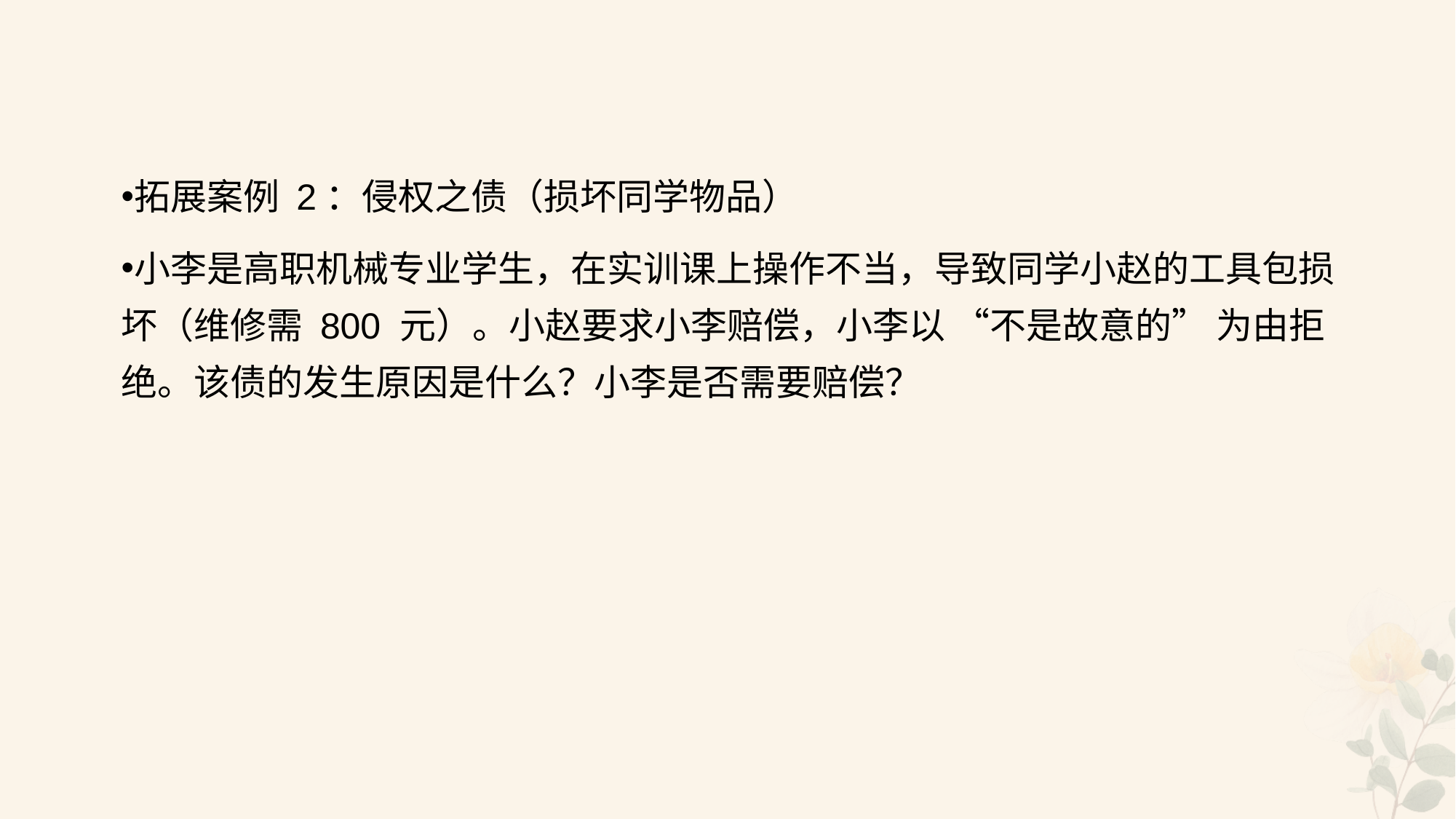

#
拓展案例 2：侵权之债（损坏同学物品）
小李是高职机械专业学生，在实训课上操作不当，导致同学小赵的工具包损坏（维修需 800 元）。小赵要求小李赔偿，小李以 “不是故意的” 为由拒绝。该债的发生原因是什么？小李是否需要赔偿？